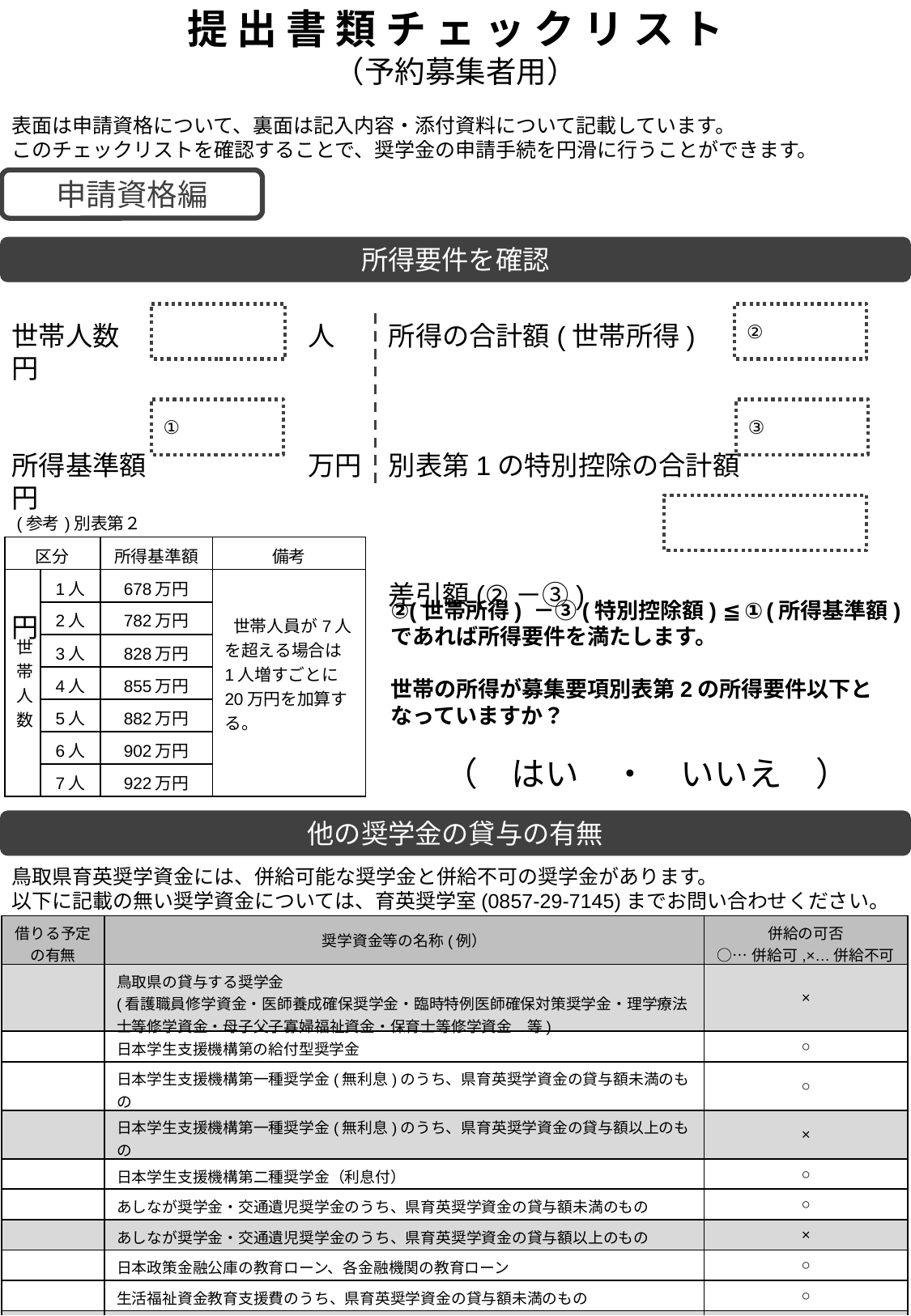

提 出 書 類 チ ェ ッ ク リ ス ト
（予約募集者用）

表面は申請資格について、裏面は記入内容・添付資料について記載しています。
このチェックリストを確認することで、奨学金の申請手続を円滑に行うことができます。
申請資格編
所得要件を確認

②
世帯人数　　　　　　　人　　所得の合計額(世帯所得)　　　　　　　円

所得基準額　　　　　　万円　別表第1の特別控除の合計額　　　　　 円

　　　　　　　　　　　　　　差引額(②－③)　　　　　　　　　　　円
①
③

| (参考)別表第２ |  |  |  |
| --- | --- | --- | --- |
| 区分 |  | 所得基準額 | 備考 |
| 世帯人数 | 1人 | 678万円 | 世帯人員が7人を超える場合は 1人増すごとに20万円を加算する。 |
|  | 2人 | 782万円 |  |
|  | 3人 | 828万円 |  |
|  | 4人 | 855万円 |  |
|  | 5人 | 882万円 |  |
|  | 6人 | 902万円 |  |
|  | 7人 | 922万円 |  |
②(世帯所得) －③(特別控除額) ≦①(所得基準額)
であれば所得要件を満たします。

世帯の所得が募集要項別表第2の所得要件以下となっていますか？

（　はい　・　いいえ　）
他の奨学金の貸与の有無
鳥取県育英奨学資金には、併給可能な奨学金と併給不可の奨学金があります。
以下に記載の無い奨学資金については、育英奨学室(0857-29-7145)までお問い合わせください。
| 借りる予定 の有無 | 奨学資金等の名称(例） | 併給の可否 ○…併給可,×…併給不可 |
| --- | --- | --- |
|  | 鳥取県の貸与する奨学金 (看護職員修学資金・医師養成確保奨学金・臨時特例医師確保対策奨学金・理学療法士等修学資金・母子父子寡婦福祉資金・保育士等修学資金　等) | × |
|  | 日本学生支援機構第の給付型奨学金 | ○ |
|  | 日本学生支援機構第一種奨学金(無利息)のうち、県育英奨学資金の貸与額未満のもの | ○ |
|  | 日本学生支援機構第一種奨学金(無利息)のうち、県育英奨学資金の貸与額以上のもの | × |
|  | 日本学生支援機構第二種奨学金（利息付） | ○ |
|  | あしなが奨学金・交通遺児奨学金のうち、県育英奨学資金の貸与額未満のもの | ○ |
|  | あしなが奨学金・交通遺児奨学金のうち、県育英奨学資金の貸与額以上のもの | × |
|  | 日本政策金融公庫の教育ローン、各金融機関の教育ローン | ○ |
|  | 生活福祉資金教育支援費のうち、県育英奨学資金の貸与額未満のもの | ○ |
|  | 生活福祉資金教育支援費のうち、県育英奨学資金の貸与額以上のもの | × |